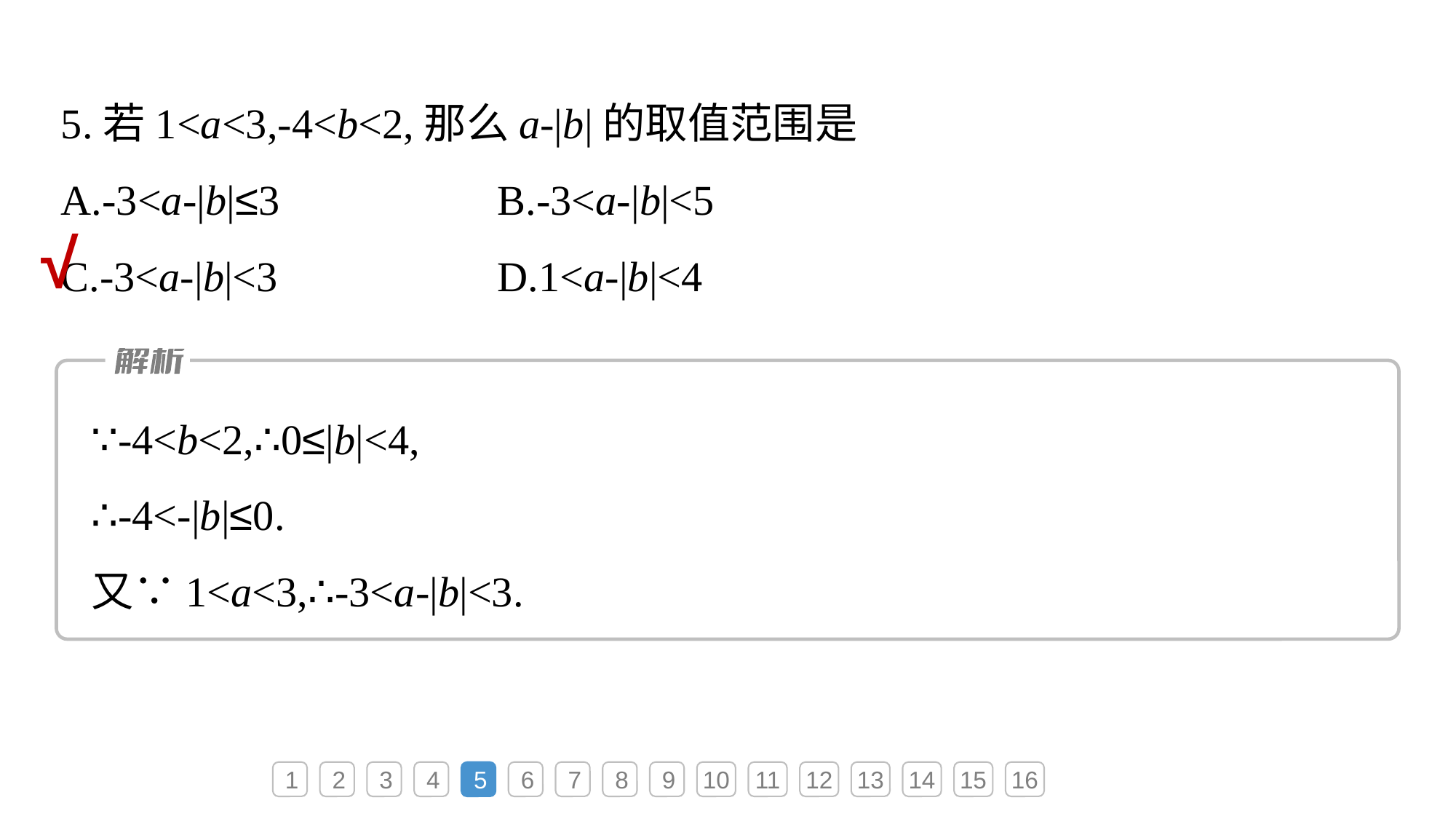

5.若1<a<3,-4<b<2,那么a-|b|的取值范围是
A.-3<a-|b|≤3			B.-3<a-|b|<5
C.-3<a-|b|<3			D.1<a-|b|<4
√

∵-4<b<2,∴0≤|b|<4,
∴-4<-|b|≤0.
又∵1<a<3,∴-3<a-|b|<3.
1
2
3
4
5
6
7
8
9
10
11
12
13
14
15
16